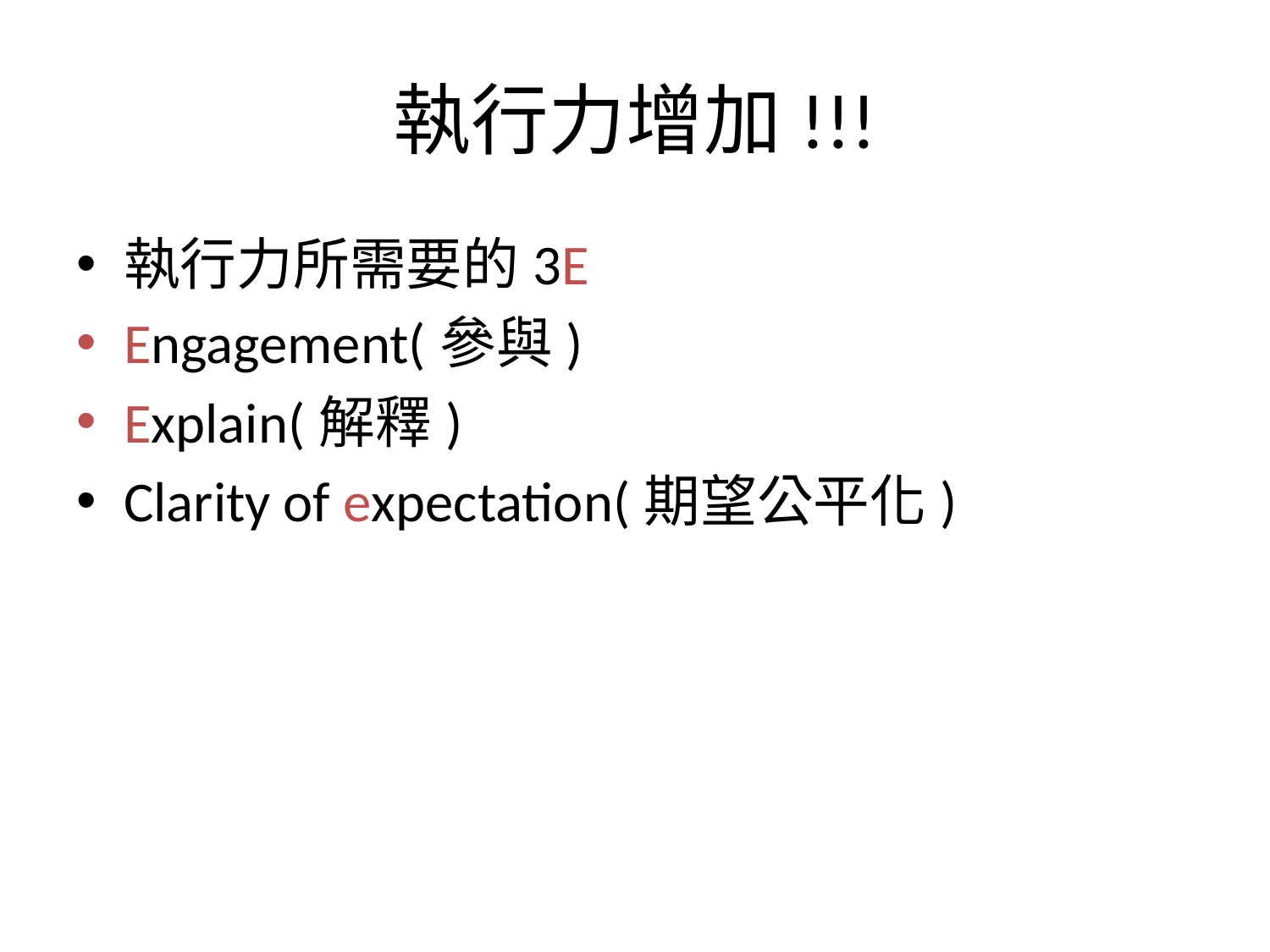

# 執行力增加!!!
執行力所需要的3E
Engagement(參與)
Explain(解釋)
Clarity of expectation(期望公平化)